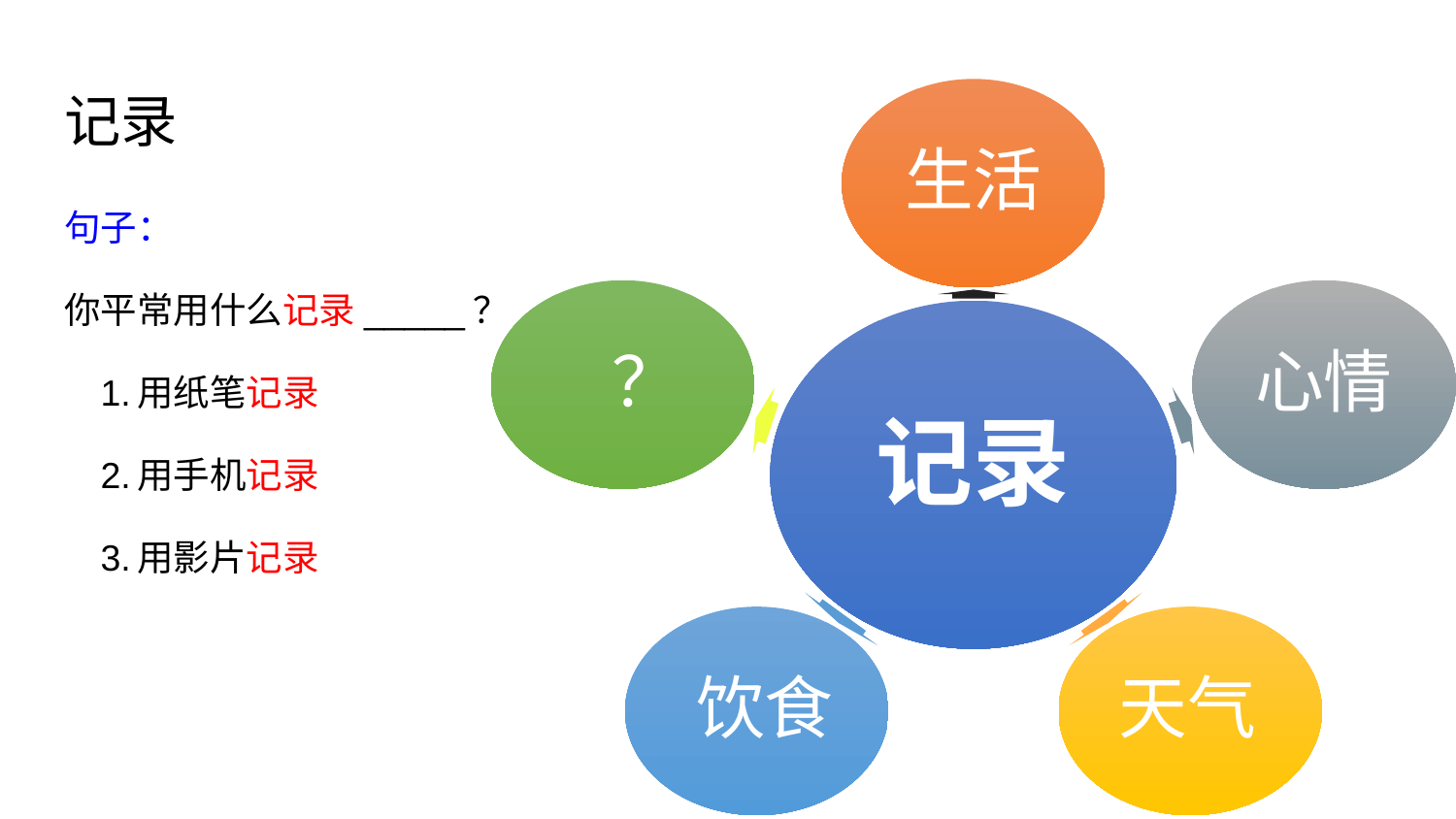

# 记录

生活

   ？
心情
记录

饮食
天气
句子：
你平常用什么记录_____？
用纸笔记录
用手机记录
用影片记录